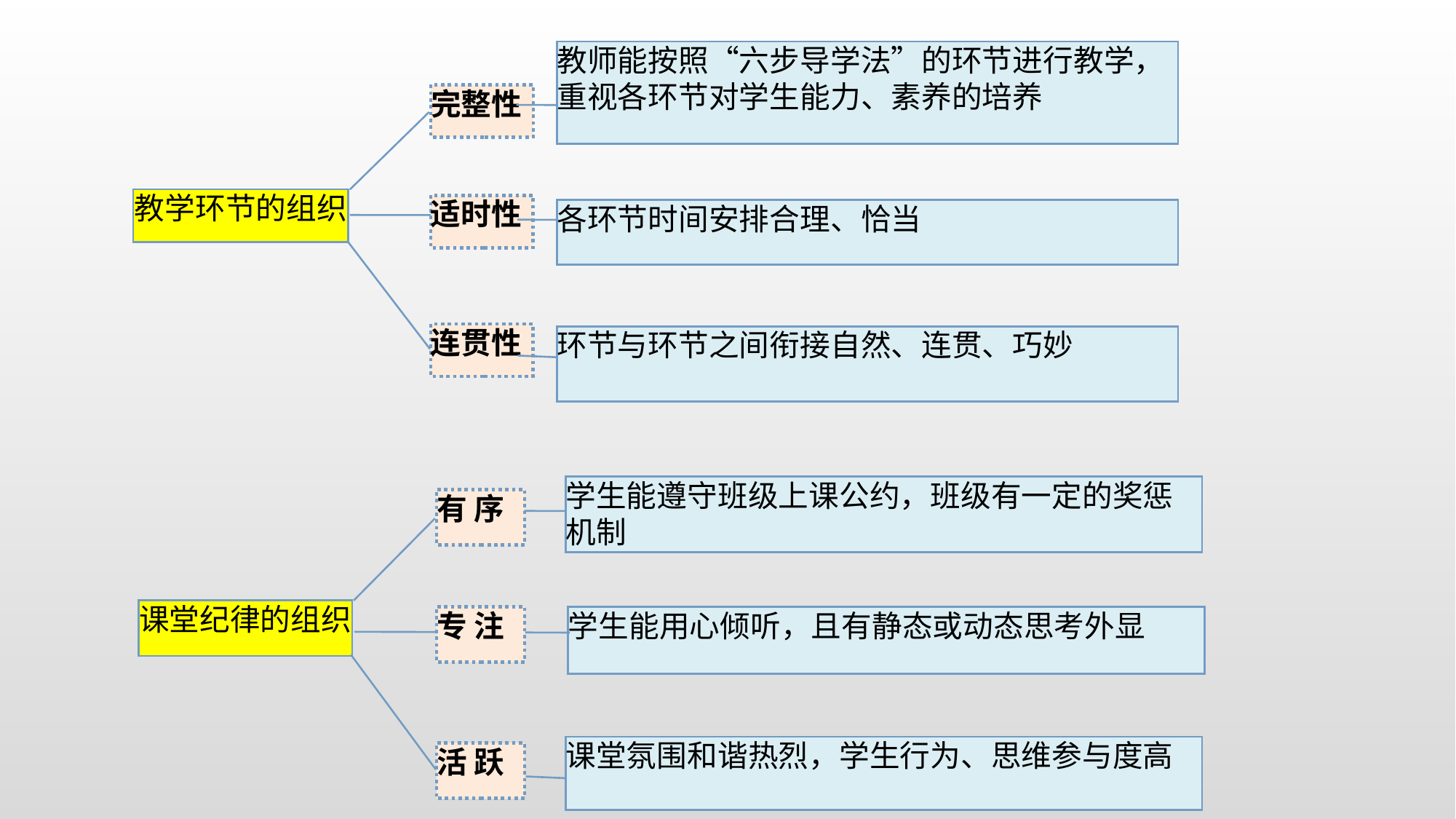

教师能按照“六步导学法”的环节进行教学，重视各环节对学生能力、素养的培养

完整性

教学环节的组织

适时性

各环节时间安排合理、恰当

连贯性

环节与环节之间衔接自然、连贯、巧妙

学生能遵守班级上课公约，班级有一定的奖惩机制

有 序

课堂纪律的组织

专 注

学生能用心倾听，且有静态或动态思考外显

课堂氛围和谐热烈，学生行为、思维参与度高

活 跃